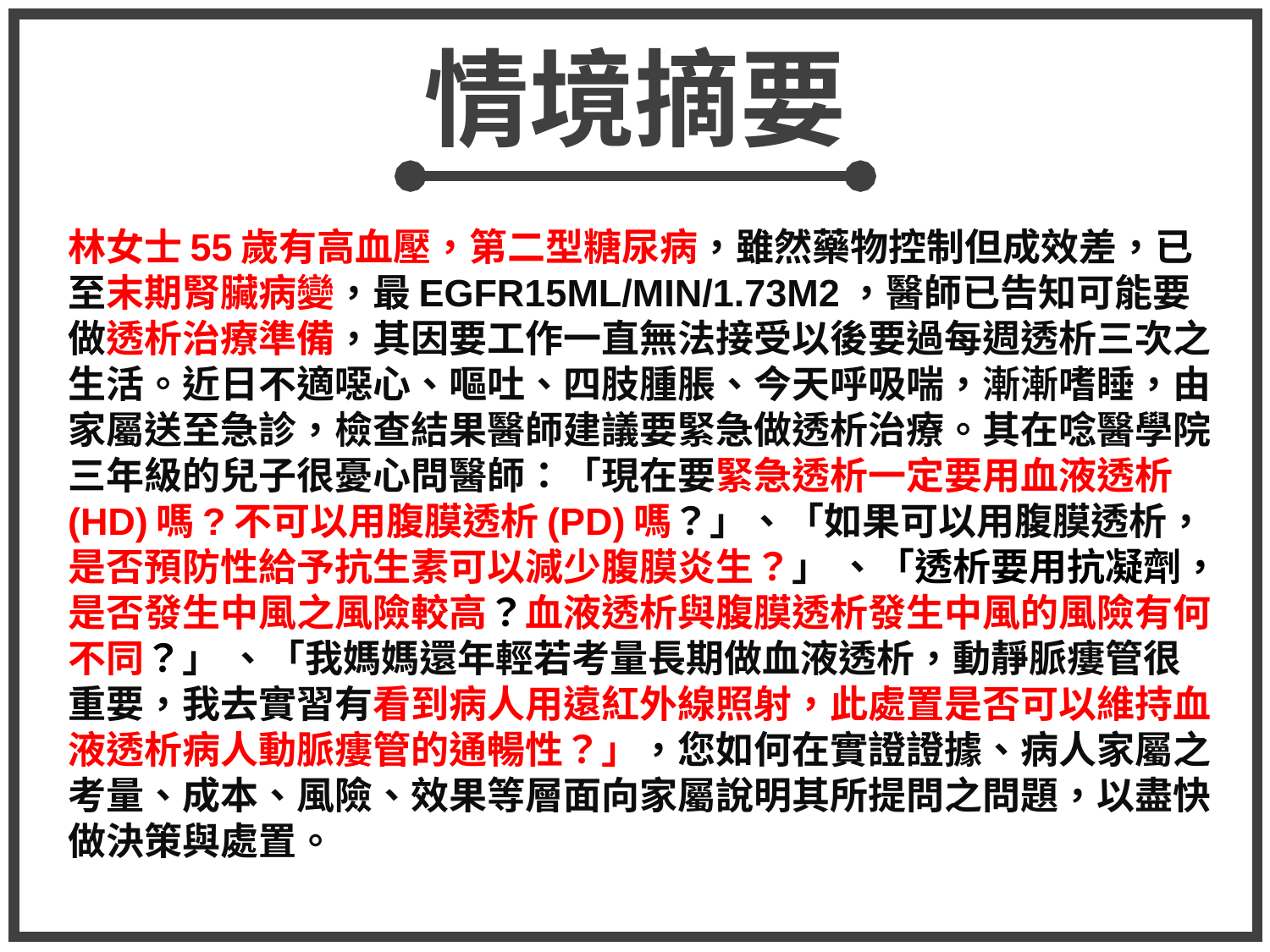

情境摘要
# 林女士55歲有高血壓，第二型糖尿病，雖然藥物控制但成效差，已至末期腎臟病變，最eGFR15ml/min/1.73m2，醫師已告知可能要做透析治療準備，其因要工作一直無法接受以後要過每週透析三次之生活。近日不適噁心、嘔吐、四肢腫脹、今天呼吸喘，漸漸嗜睡，由家屬送至急診，檢查結果醫師建議要緊急做透析治療。其在唸醫學院三年級的兒子很憂心問醫師：「現在要緊急透析一定要用血液透析(HD)嗎?不可以用腹膜透析(PD)嗎？」、「如果可以用腹膜透析，是否預防性給予抗生素可以減少腹膜炎生？」 、「透析要用抗凝劑，是否發生中風之風險較高？血液透析與腹膜透析發生中風的風險有何不同？」 、「我媽媽還年輕若考量長期做血液透析，動靜脈瘻管很重要，我去實習有看到病人用遠紅外線照射，此處置是否可以維持血液透析病人動脈瘻管的通暢性？」，您如何在實證證據、病人家屬之考量、成本、風險、效果等層面向家屬說明其所提問之問題，以盡快做決策與處置。